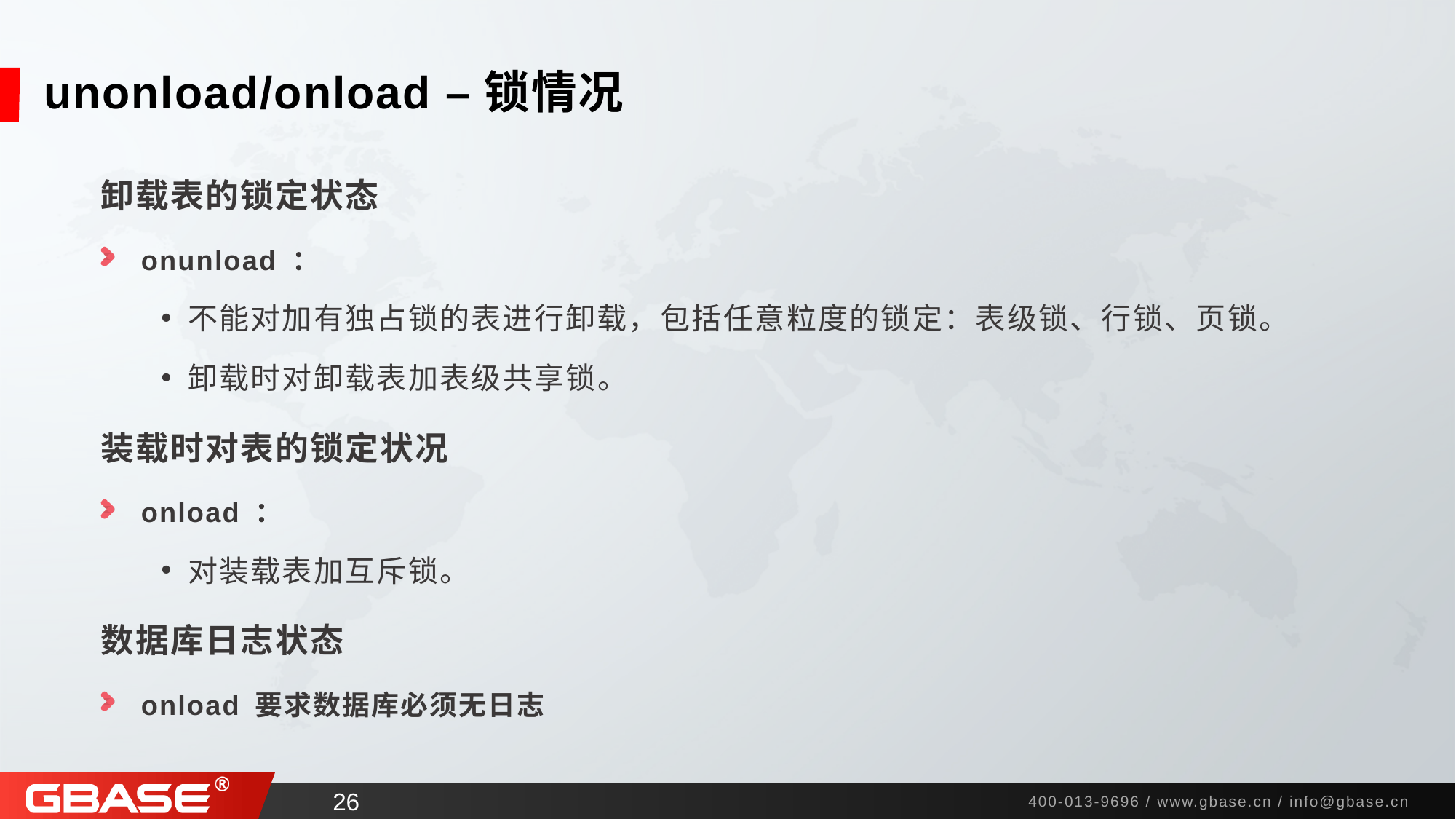

# unonload/onload –锁情况
卸载表的锁定状态
onunload ：
不能对加有独占锁的表进行卸载，包括任意粒度的锁定：表级锁、行锁、页锁。
卸载时对卸载表加表级共享锁。
装载时对表的锁定状况
onload ：
对装载表加互斥锁。
数据库日志状态
onload 要求数据库必须无日志